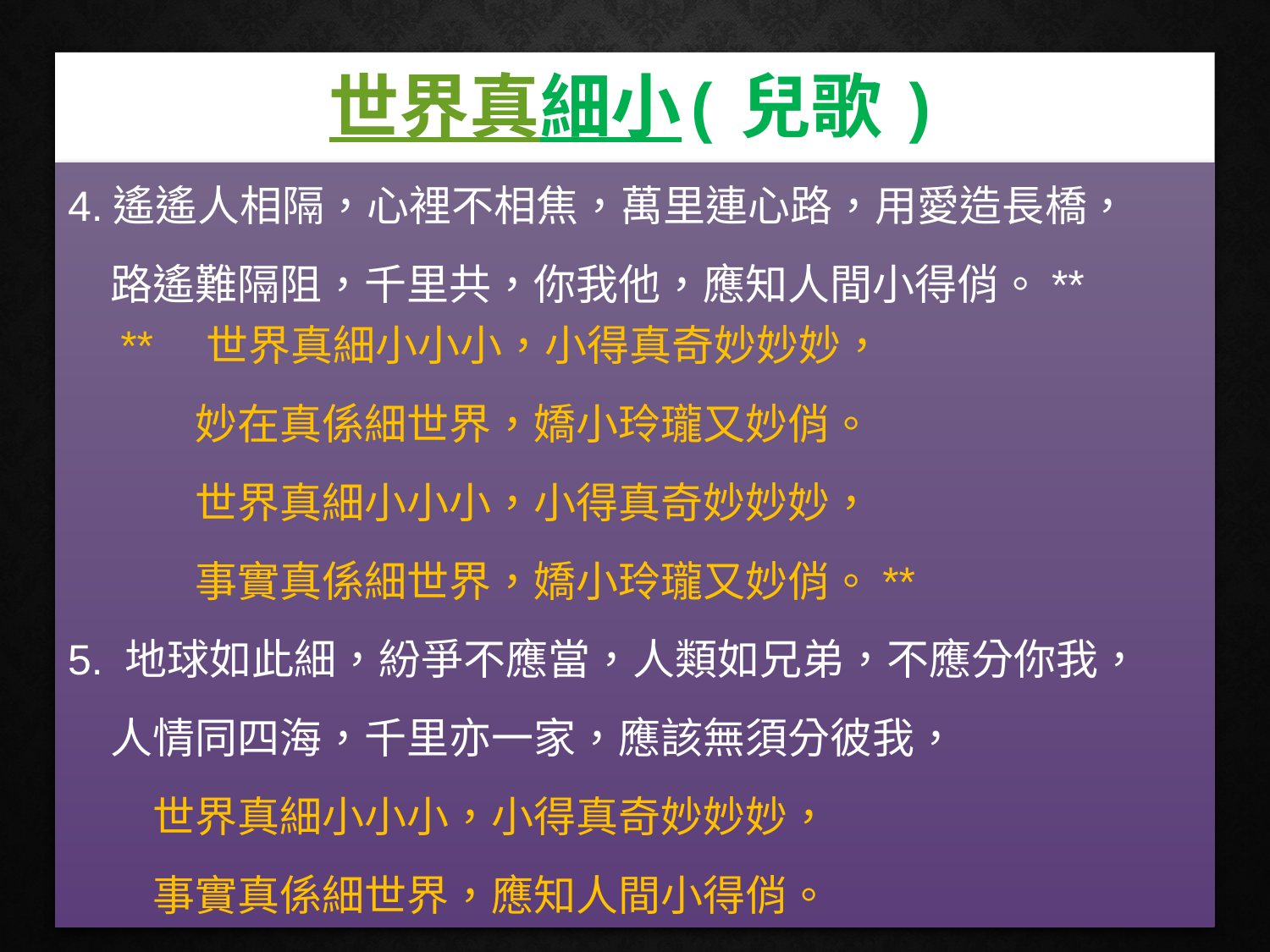

# 世界真細小(兒歌)
4.遙遙人相隔，心裡不相焦，萬里連心路，用愛造長橋，
　路遙難隔阻，千里共，你我他，應知人間小得俏。**
　**　世界真細小小小，小得真奇妙妙妙，
　　　妙在真係細世界，嬌小玲瓏又妙俏。
　　　世界真細小小小，小得真奇妙妙妙，
　　　事實真係細世界，嬌小玲瓏又妙俏。**
5. 地球如此細，紛爭不應當，人類如兄弟，不應分你我，
　人情同四海，千里亦一家，應該無須分彼我，
　　世界真細小小小，小得真奇妙妙妙，
　　事實真係細世界，應知人間小得俏。